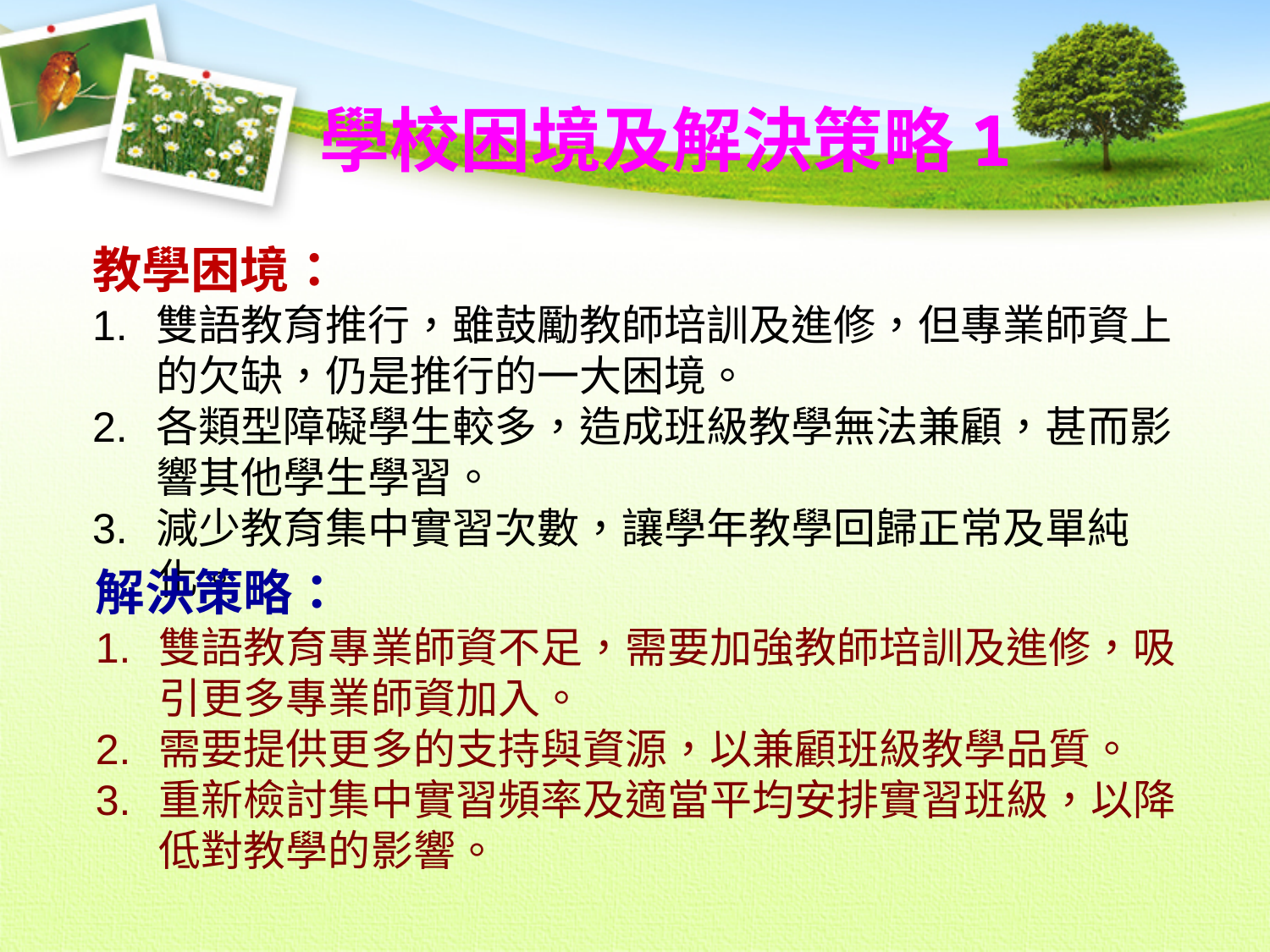

學校困境及解決策略1
教學困境：
雙語教育推行，雖鼓勵教師培訓及進修，但專業師資上的欠缺，仍是推行的一大困境。
各類型障礙學生較多，造成班級教學無法兼顧，甚而影響其他學生學習。
減少教育集中實習次數，讓學年教學回歸正常及單純化。
解決策略：
雙語教育專業師資不足，需要加強教師培訓及進修，吸引更多專業師資加入。
需要提供更多的支持與資源，以兼顧班級教學品質。
重新檢討集中實習頻率及適當平均安排實習班級，以降低對教學的影響。